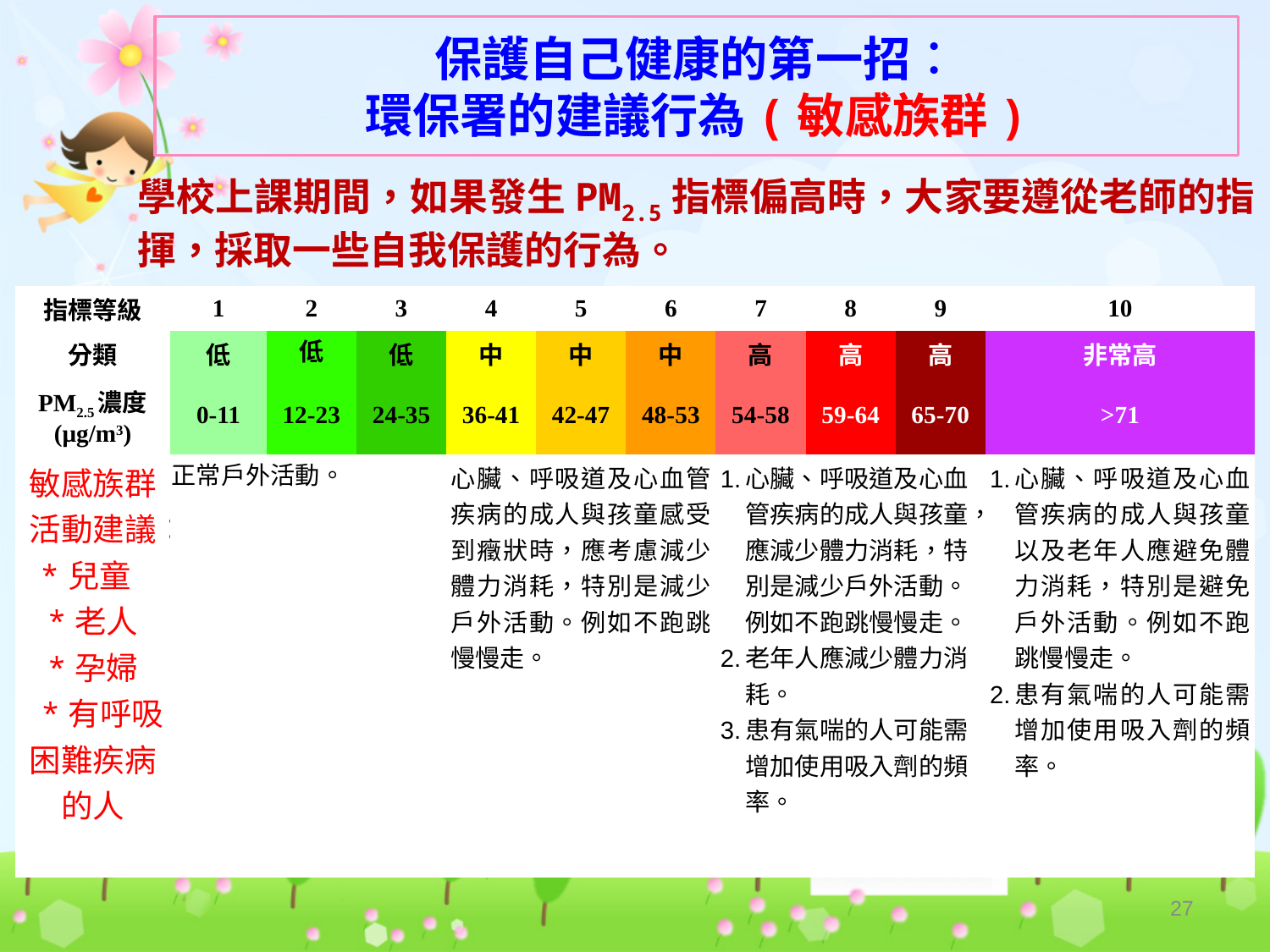

# 保護自己健康的第一招︰ 環保署的建議行為(敏感族群)
學校上課期間，如果發生PM2.5指標偏高時，大家要遵從老師的指揮，採取一些自我保護的行為。
| 指標等級 | 1 | 2 | 3 | 4 | 5 | 6 | 7 | 8 | 9 | 10 |
| --- | --- | --- | --- | --- | --- | --- | --- | --- | --- | --- |
| 分類 | 低 | 低 | 低 | 中 | 中 | 中 | 高 | 高 | 高 | 非常高 |
| PM2.5濃度 (μg/m3) | 0-11 | 12-23 | 24-35 | 36-41 | 42-47 | 48-53 | 54-58 | 59-64 | 65-70 | >71 |
| 敏感族群活動建議： \*兒童 \*老人 \*孕婦 \*有呼吸困難疾病的人 | 正常戶外活動。 |  |  | 心臟、呼吸道及心血管疾病的成人與孩童感受到癥狀時，應考慮減少體力消耗，特別是減少戶外活動。例如不跑跳慢慢走。 |  |  | 心臟、呼吸道及心血管疾病的成人與孩童，應減少體力消耗，特別是減少戶外活動。例如不跑跳慢慢走。 老年人應減少體力消耗。 患有氣喘的人可能需增加使用吸入劑的頻率。 |  |  | 心臟、呼吸道及心血管疾病的成人與孩童以及老年人應避免體力消耗，特別是避免戶外活動。例如不跑跳慢慢走。 患有氣喘的人可能需增加使用吸入劑的頻率。 |
27